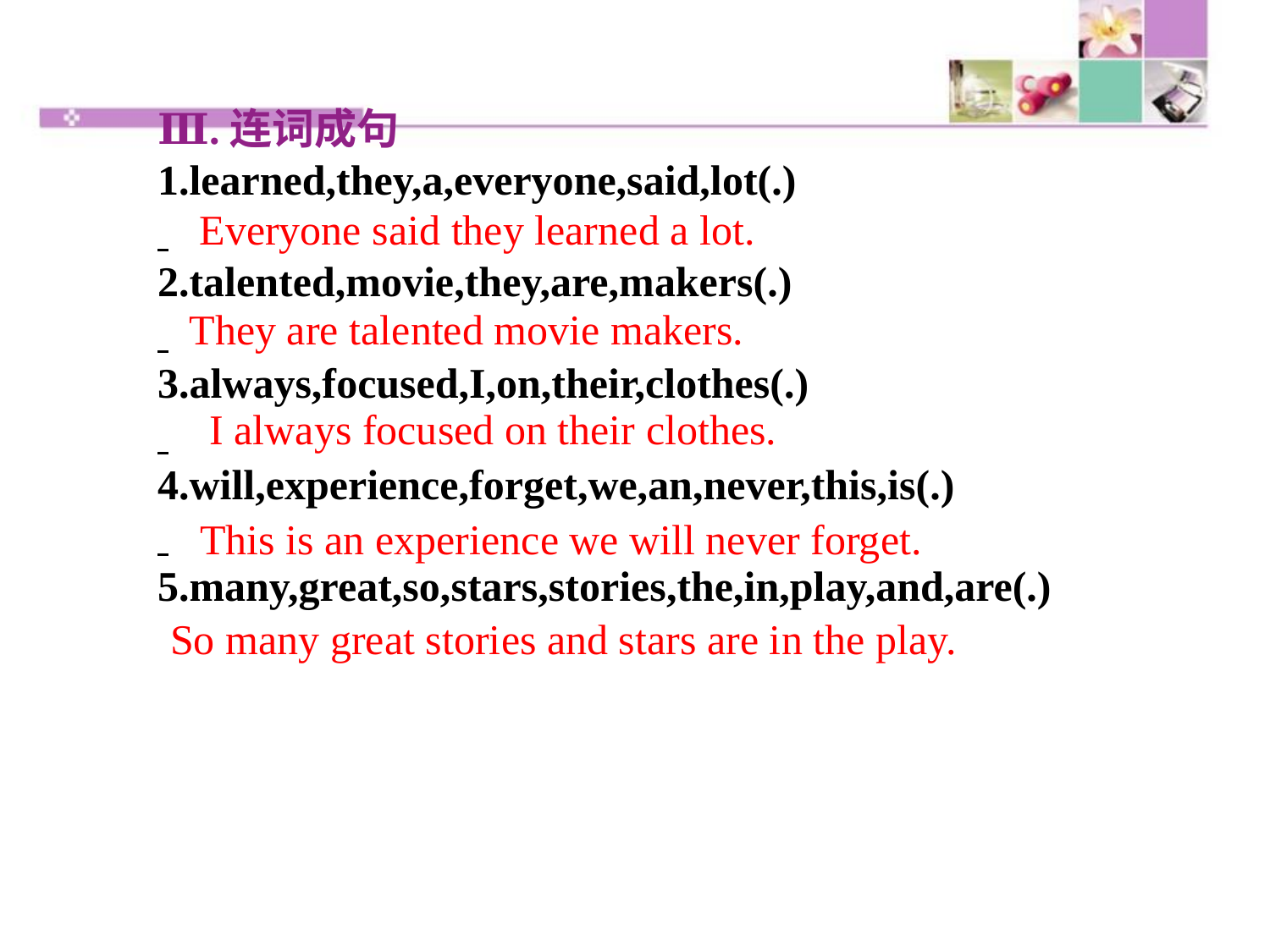

Ⅲ.连词成句
1.learned,they,a,everyone,said,lot(.)

2.talented,movie,they,are,makers(.)

3.always,focused,I,on,their,clothes(.)

4.will,experience,forget,we,an,never,this,is(.)

5.many,great,so,stars,stories,the,in,play,and,are(.)

Everyone said they learned a lot.
They are talented movie makers.
I always focused on their clothes.
This is an experience we will never forget.
So many great stories and stars are in the play.